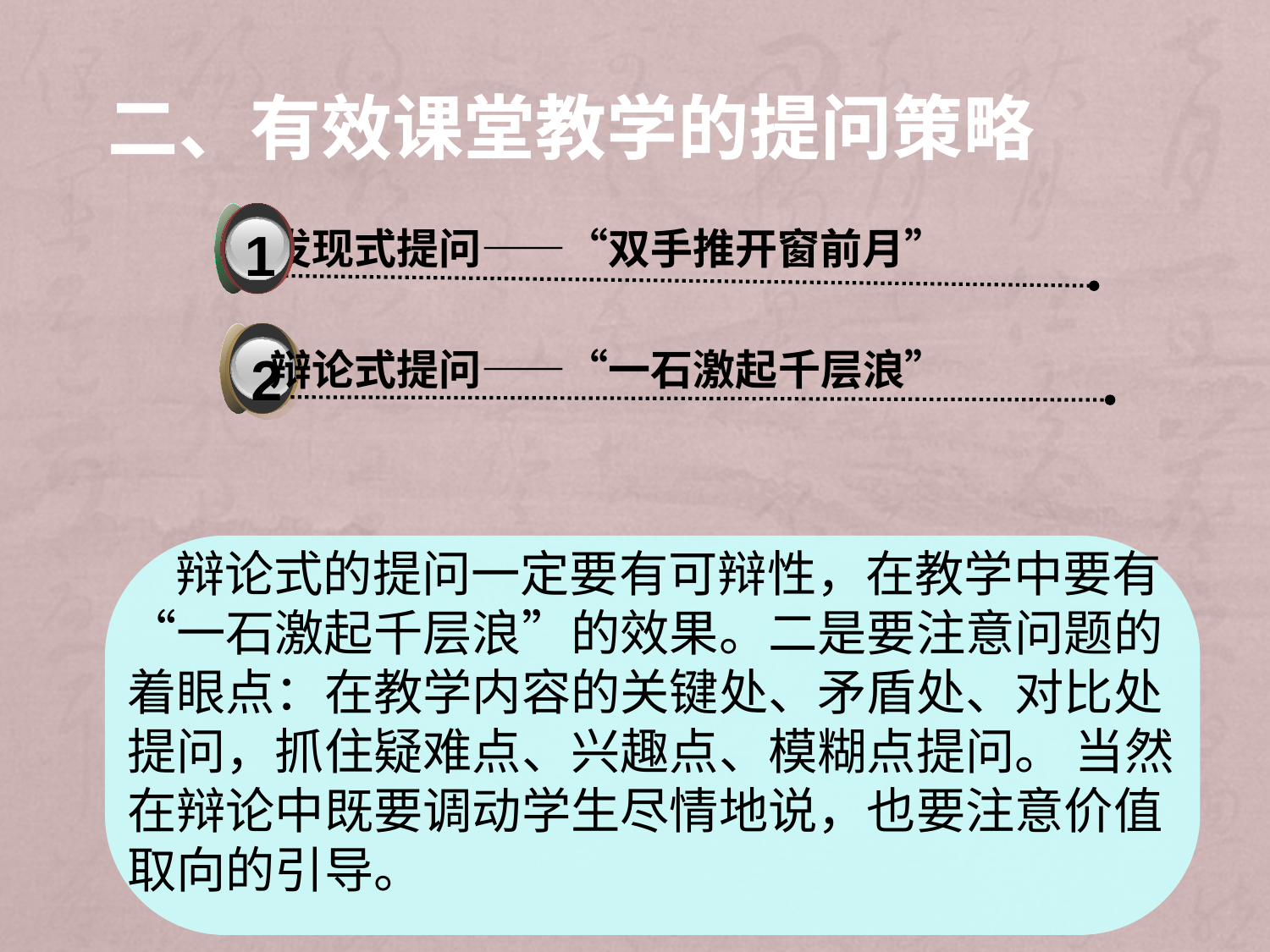

二、有效课堂教学的提问策略

1

发现式提问——“双手推开窗前月”

辩论式提问——“一石激起千层浪”
2

    辩论式的提问一定要有可辩性，在教学中要有“一石激起千层浪”的效果。二是要注意问题的着眼点：在教学内容的关键处、矛盾处、对比处提问，抓住疑难点、兴趣点、模糊点提问。 当然在辩论中既要调动学生尽情地说，也要注意价值取向的引导。